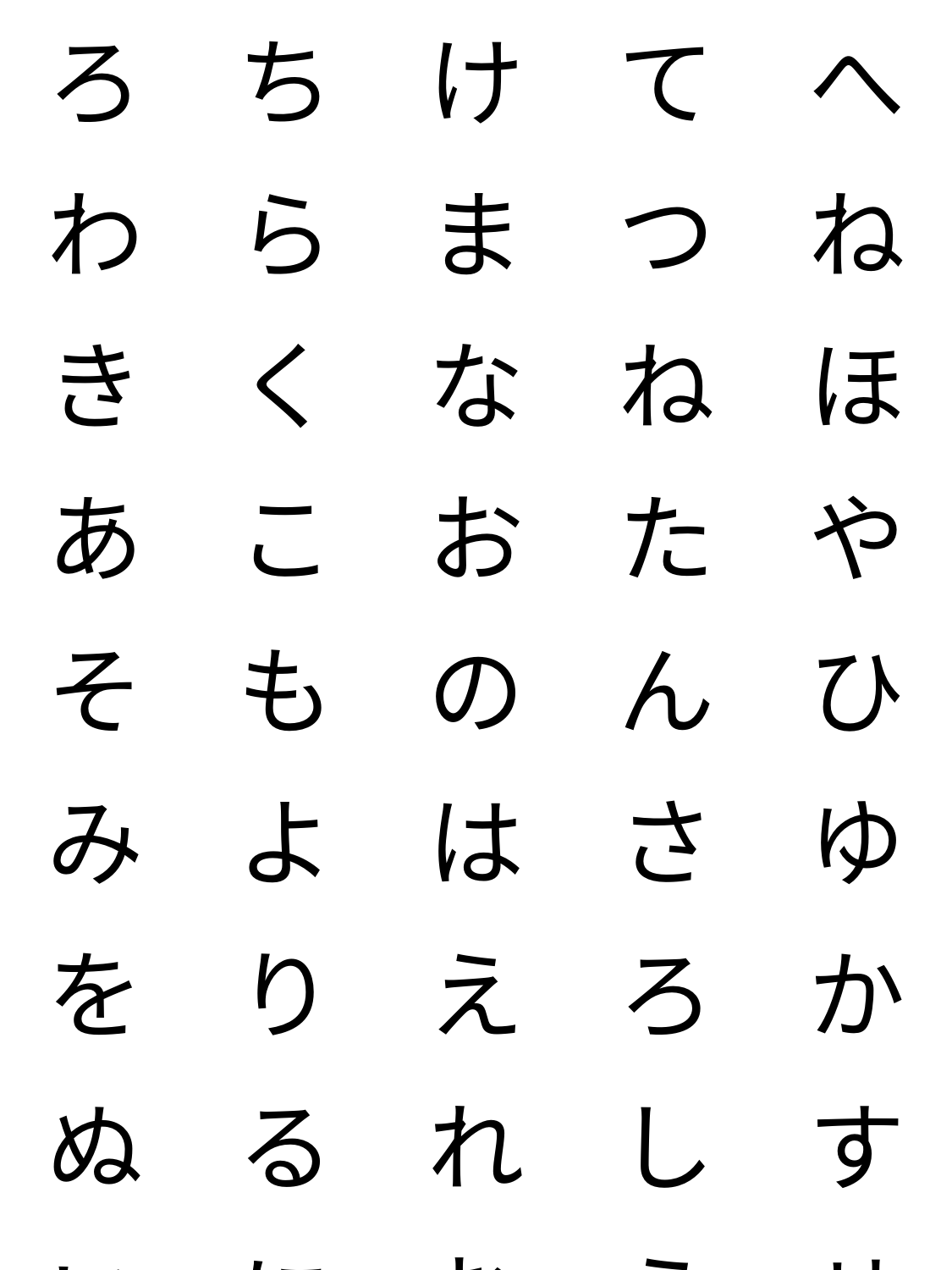

| ろ | ち | け | て | へ |
| --- | --- | --- | --- | --- |
| わ | ら | ま | つ | ね |
| き | く | な | ね | ほ |
| あ | こ | お | た | や |
| そ | も | の | ん | ひ |
| み | よ | は | さ | ゆ |
| を | り | え | ろ | か |
| ぬ | る | れ | し | す |
| い | に | む | う | せ |